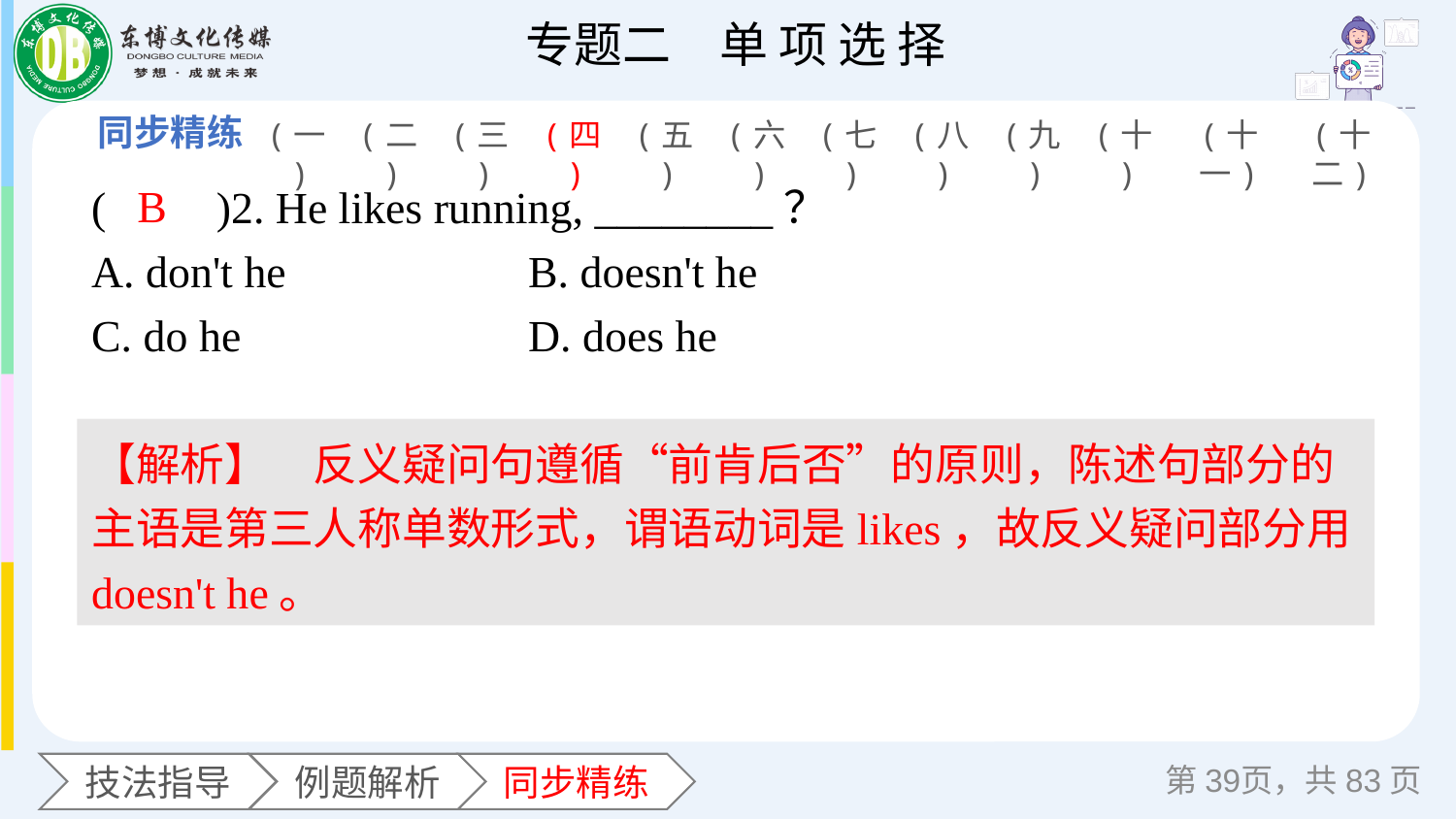

(一)
(二)
(三)
(四)
(五)
(六)
(七)
(八)
(九)
(十)
(十一)
(十二)
(　　)2. He likes running, ________？
A. don't he    		B. doesn't he
C. do he    		D. does he
B
【解析】　反义疑问句遵循“前肯后否”的原则，陈述句部分的主语是第三人称单数形式，谓语动词是likes，故反义疑问部分用doesn't he。
第39页，共83页